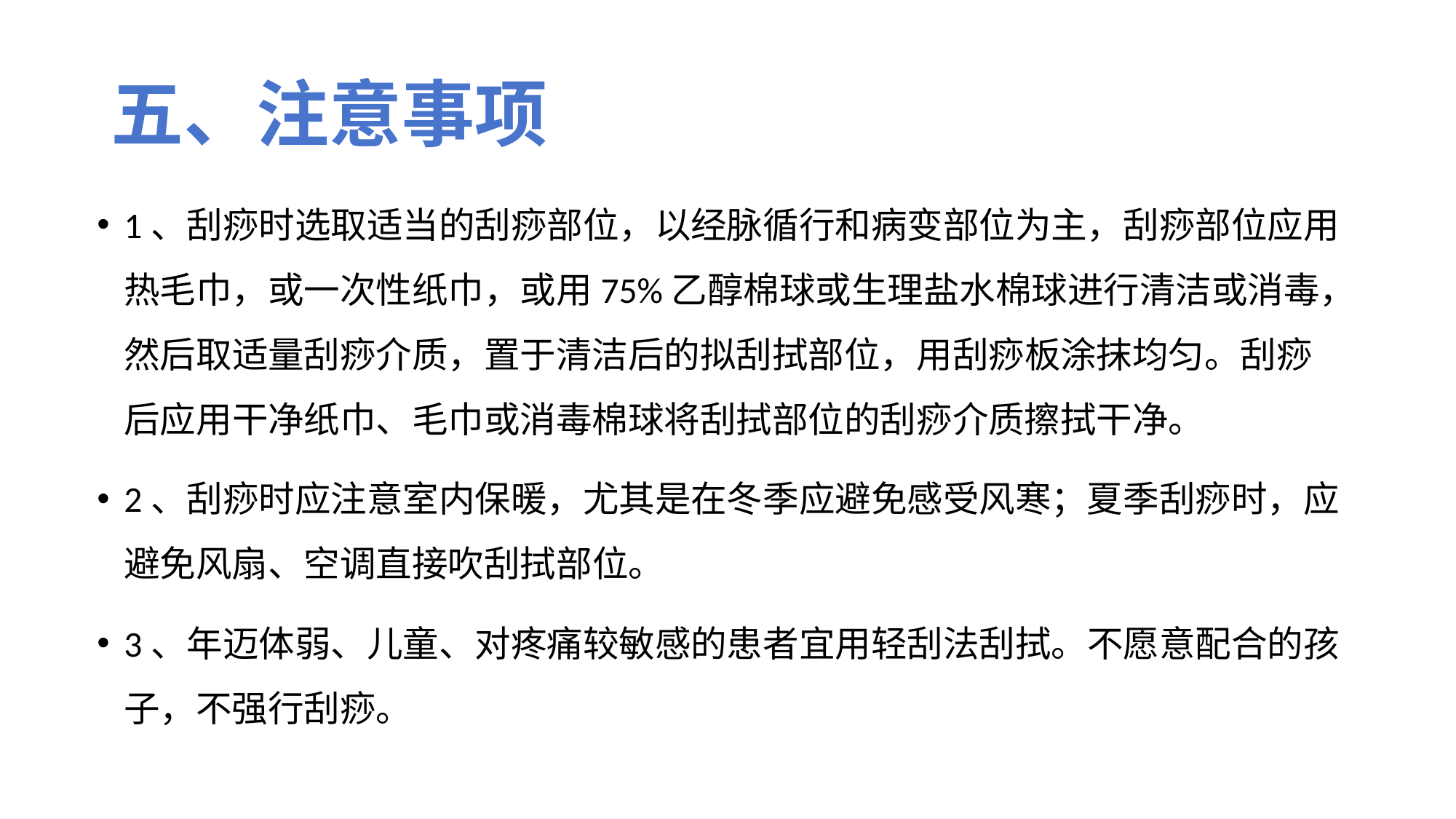

# 五、注意事项
1、刮痧时选取适当的刮痧部位，以经脉循行和病变部位为主，刮痧部位应用热毛巾，或一次性纸巾，或用75%乙醇棉球或生理盐水棉球进行清洁或消毒，然后取适量刮痧介质，置于清洁后的拟刮拭部位，用刮痧板涂抹均匀。刮痧后应用干净纸巾、毛巾或消毒棉球将刮拭部位的刮痧介质擦拭干净。
2、刮痧时应注意室内保暖，尤其是在冬季应避免感受风寒；夏季刮痧时，应避免风扇、空调直接吹刮拭部位。
3、年迈体弱、儿童、对疼痛较敏感的患者宜用轻刮法刮拭。不愿意配合的孩子，不强行刮痧。